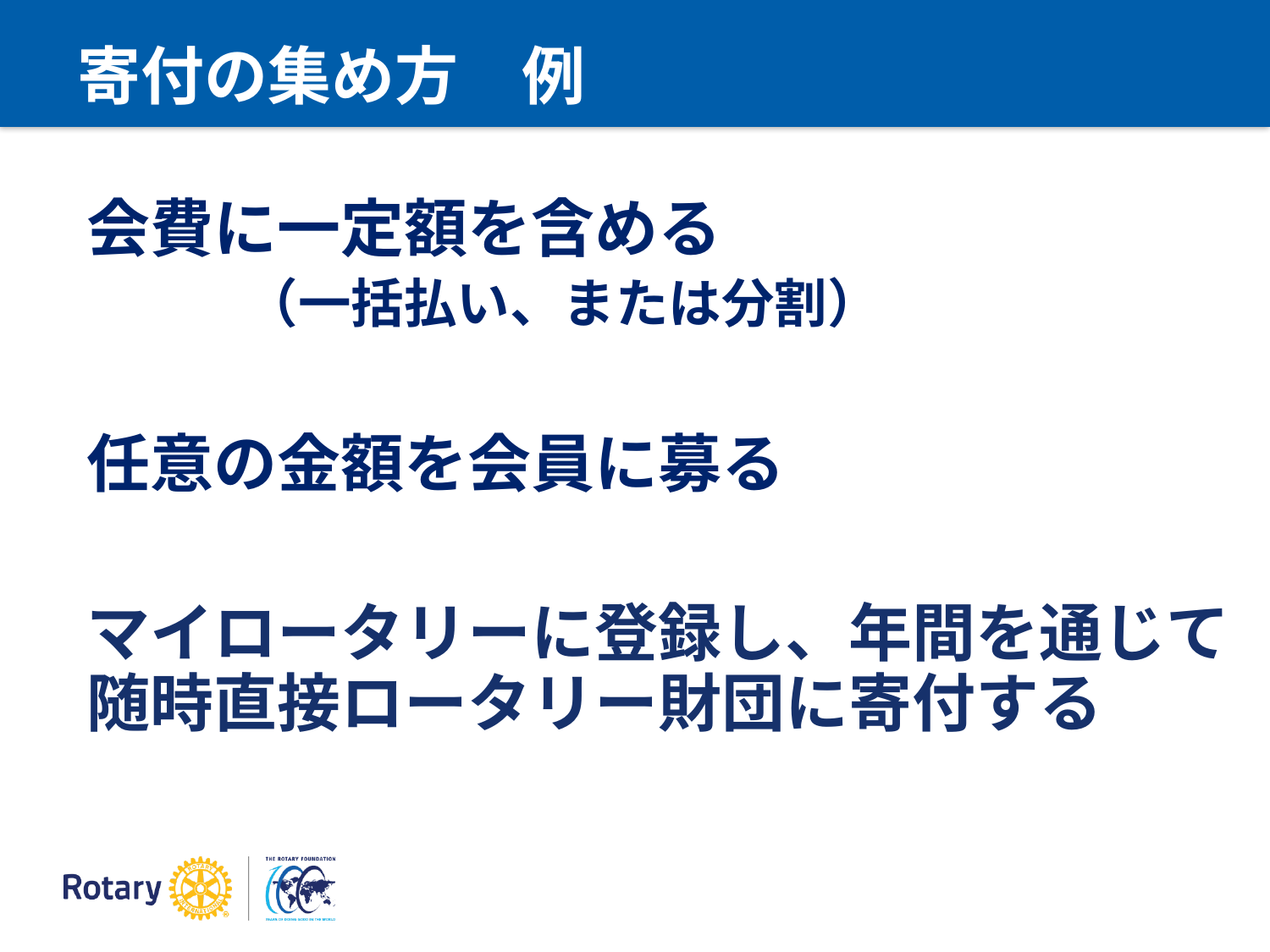

# 寄付の集め方　例
会費に一定額を含める
（一括払い、または分割）

任意の金額を会員に募る
マイロータリーに登録し、年間を通じて随時直接ロータリー財団に寄付する